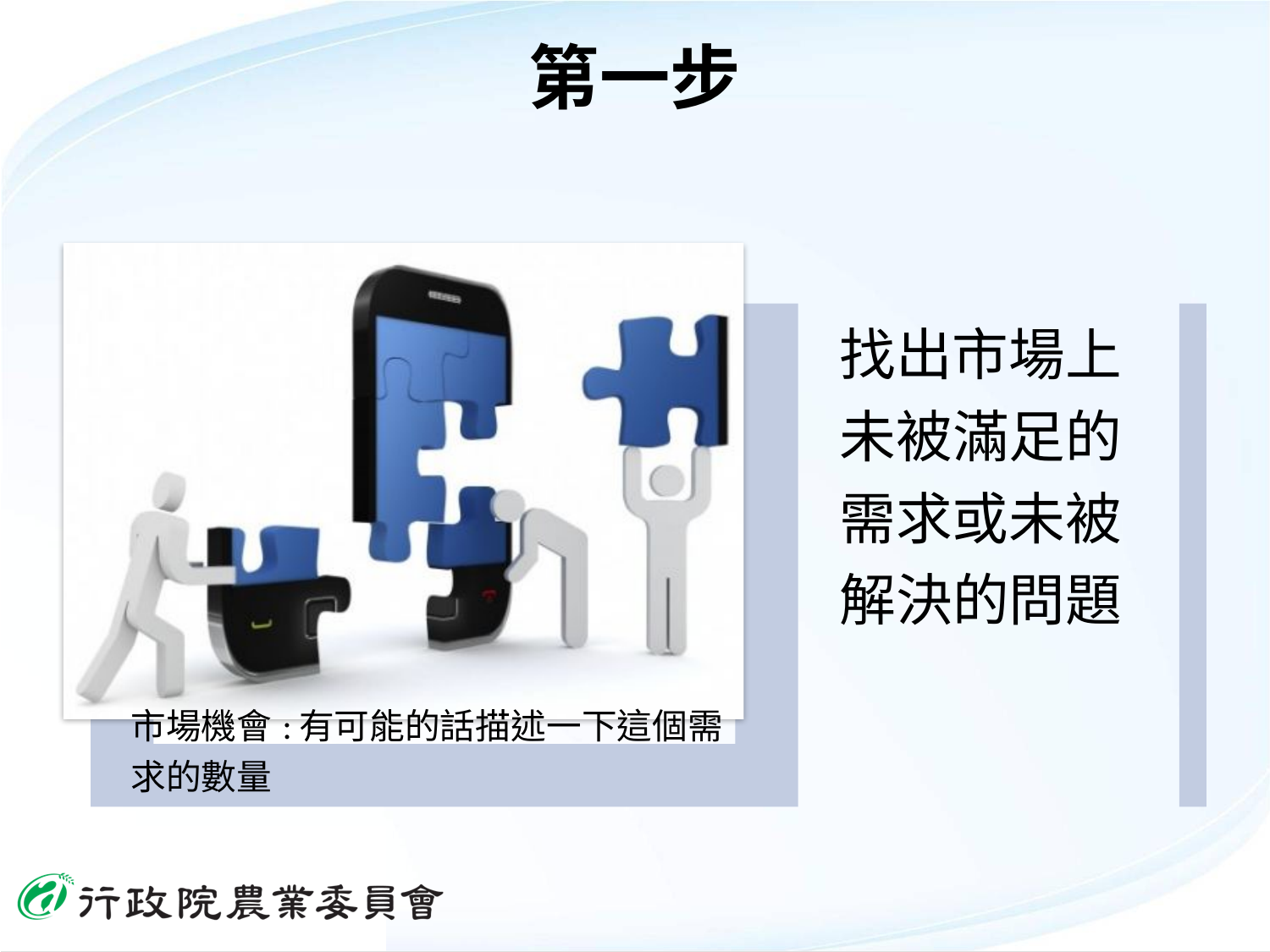

# 第一步
市場機會:有可能的話描述一下這個需求的數量
找出市場上未被滿足的需求或未被解決的問題